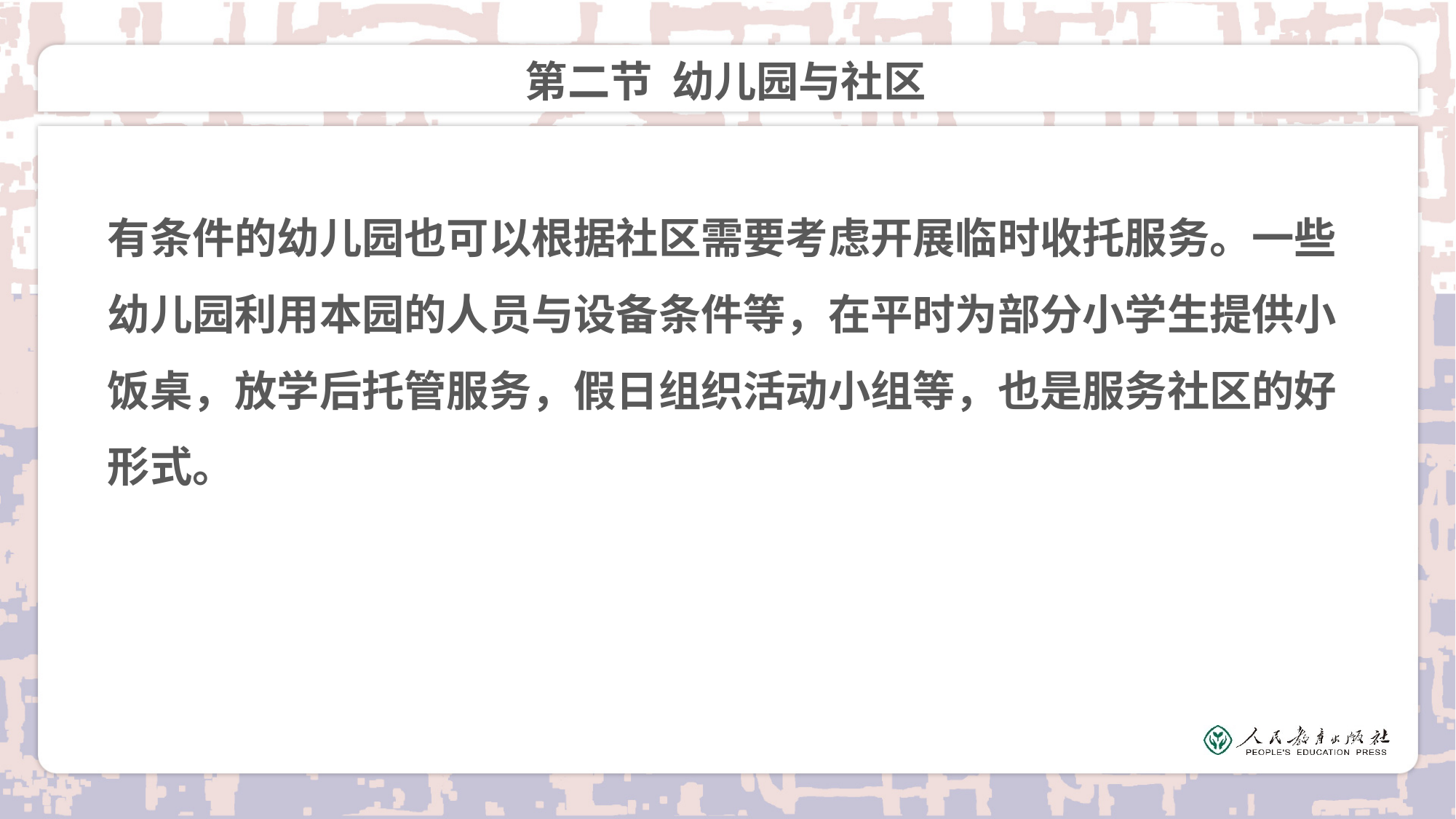

# 第二节  幼儿园与社区
有条件的幼儿园也可以根据社区需要考虑开展临时收托服务。一些幼儿园利用本园的人员与设备条件等，在平时为部分小学生提供小饭桌，放学后托管服务，假日组织活动小组等，也是服务社区的好形式。